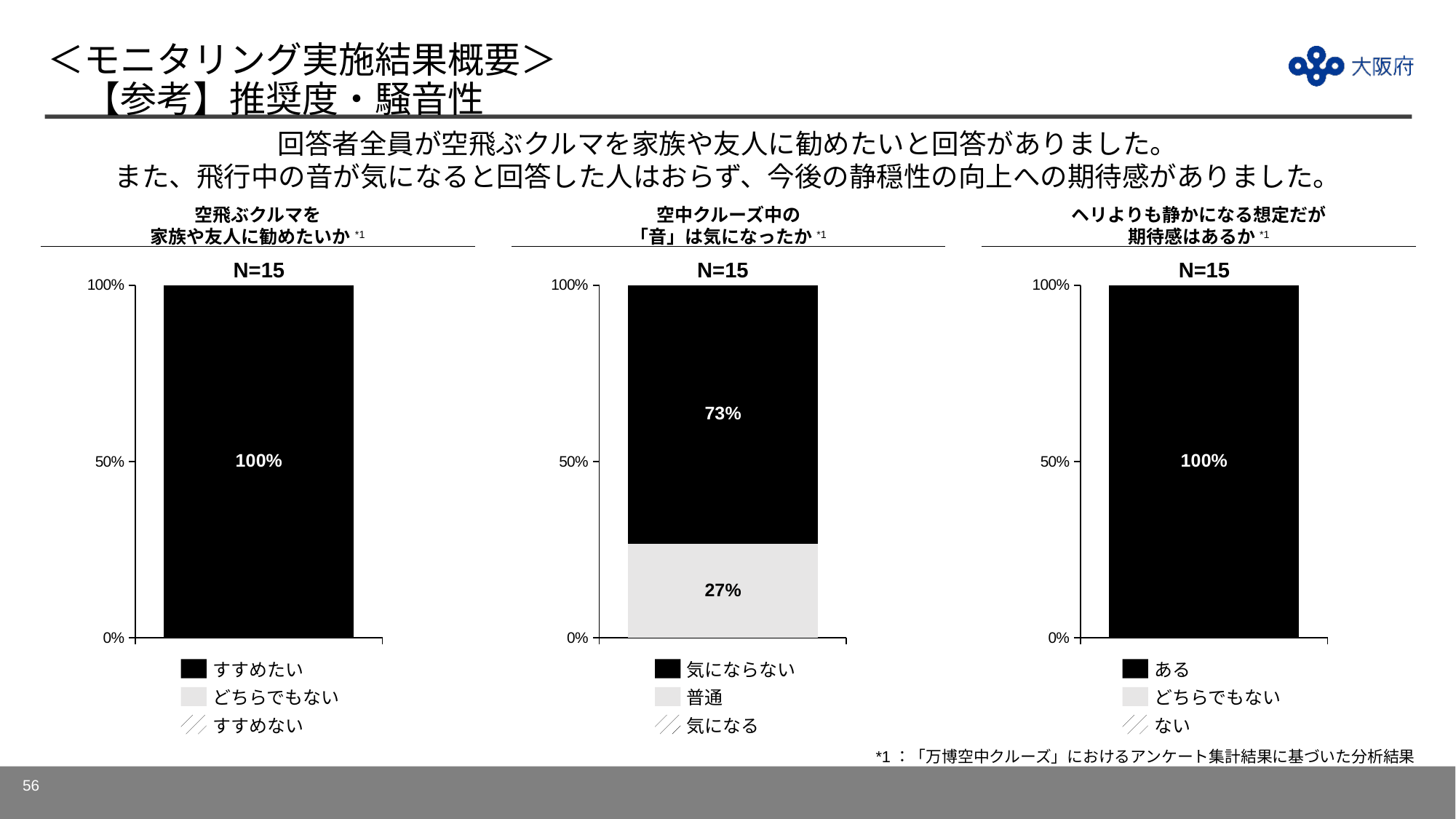

# ＜モニタリング実施結果概要＞ 　【参考】推奨度・騒音性
回答者全員が空飛ぶクルマを家族や友人に勧めたいと回答がありました。
また、飛行中の音が気になると回答した人はおらず、今後の静穏性の向上への期待感がありました。
空中クルーズ中の
「音」は気になったか*1
ヘリよりも静かになる想定だが
期待感はあるか*1
空飛ぶクルマを
家族や友人に勧めたいか*1

### Chart

| Category |  |  |  |
|---|---|---|---|

### Chart

| Category |  |  |  |
|---|---|---|---|

### Chart

| Category |  |  |  |
|---|---|---|---|
N=15
N=15
N=15
すすめたい
気にならない
ある

どちらでもない
普通
どちらでもない

すすめない
気になる
ない

*1：「万博空中クルーズ」におけるアンケート集計結果に基づいた分析結果